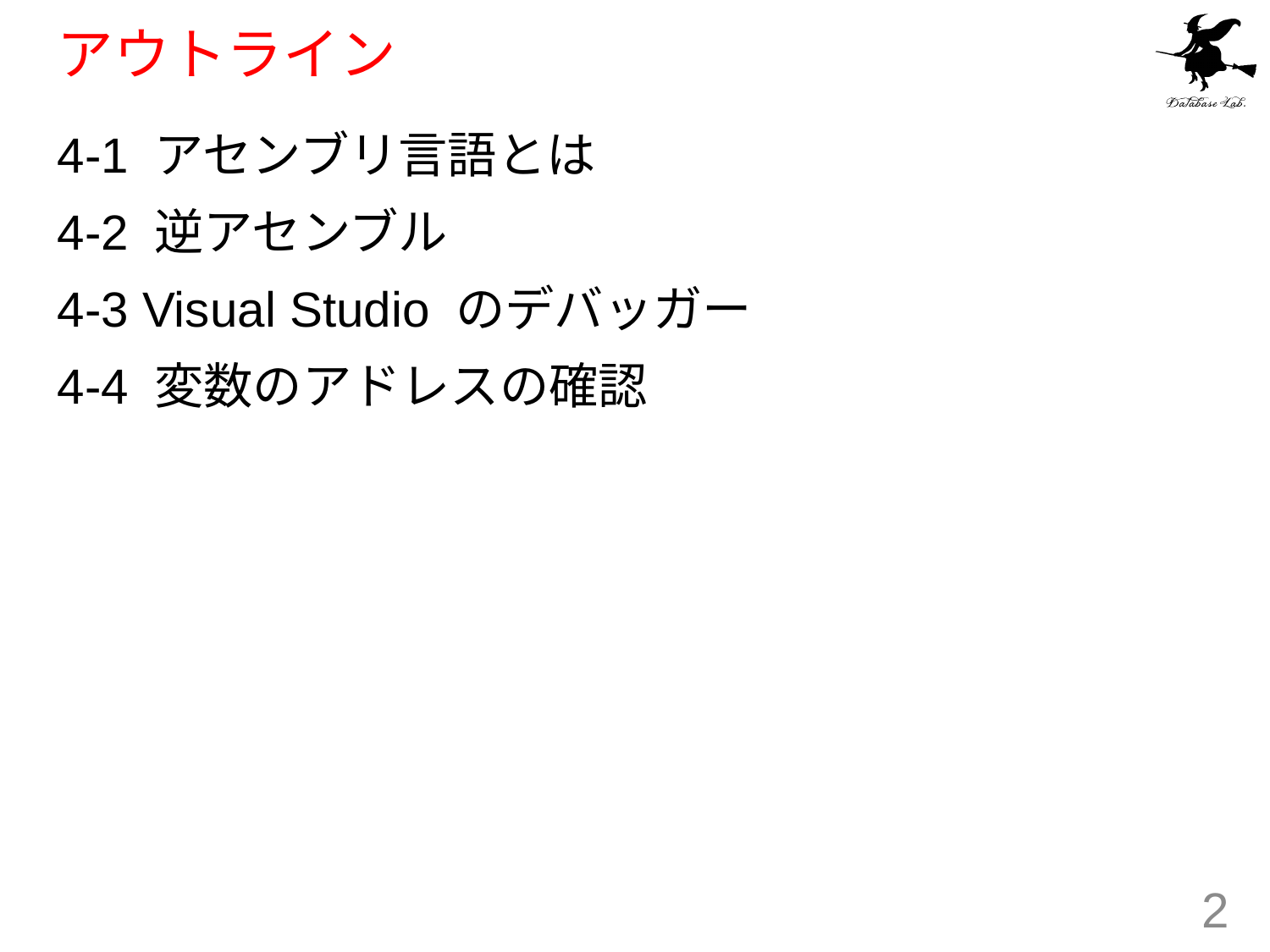

# アウトライン
4-1 アセンブリ言語とは
4-2 逆アセンブル
4-3 Visual Studio のデバッガー
4-4 変数のアドレスの確認
2